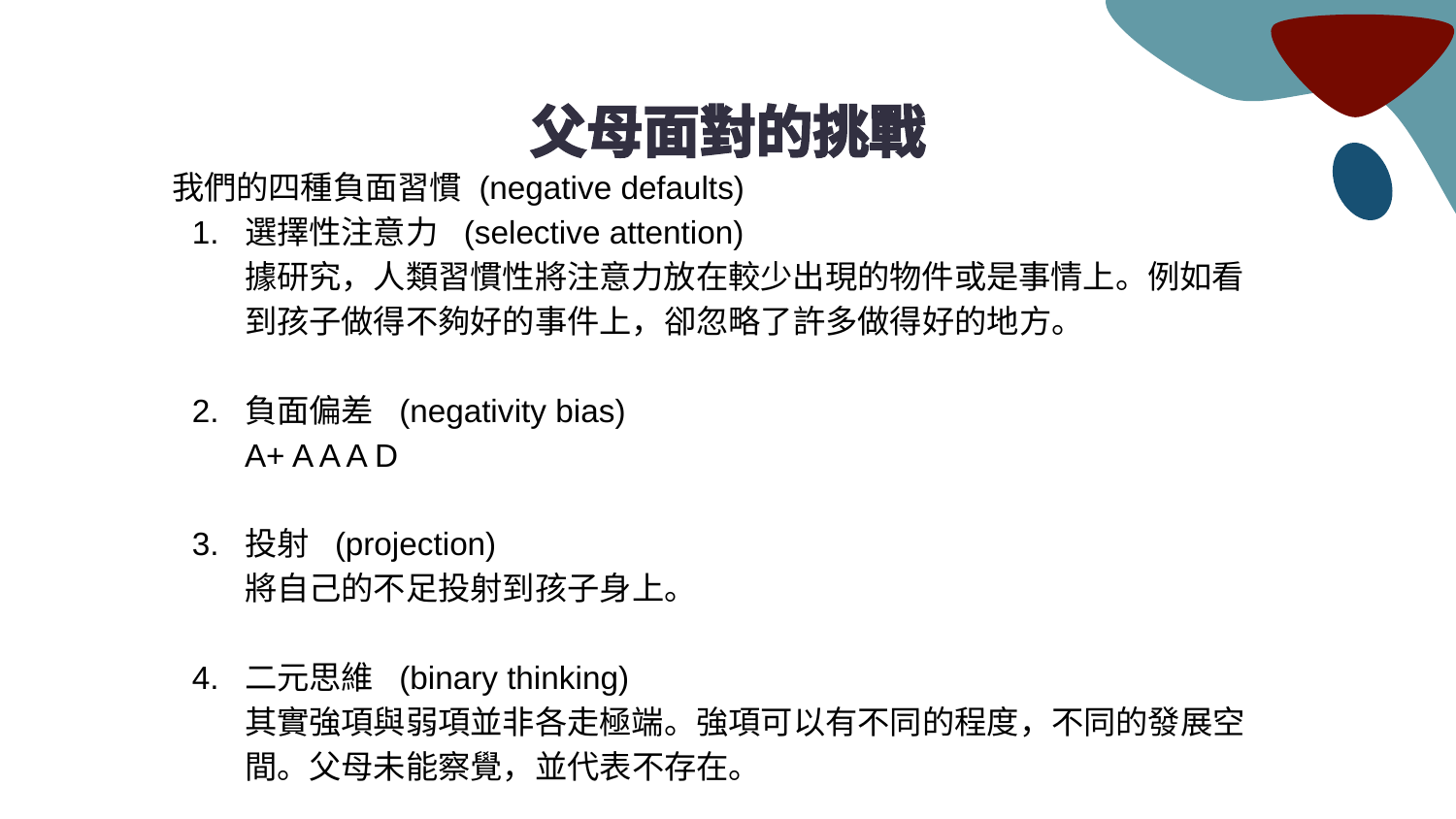

# 父母面對的挑戰

我們的四種負面習慣 (negative defaults)
選擇性注意力  (selective attention)
據研究，人類習慣性將注意力放在較少出現的物件或是事情上。例如看到孩子做得不夠好的事件上，卻忽略了許多做得好的地方。

負面偏差  (negativity bias)
A+ A A A D

投射  (projection)
將自己的不足投射到孩子身上。

二元思維  (binary thinking)
其實強項與弱項並非各走極端。強項可以有不同的程度，不同的發展空間。父母未能察覺，並代表不存在。